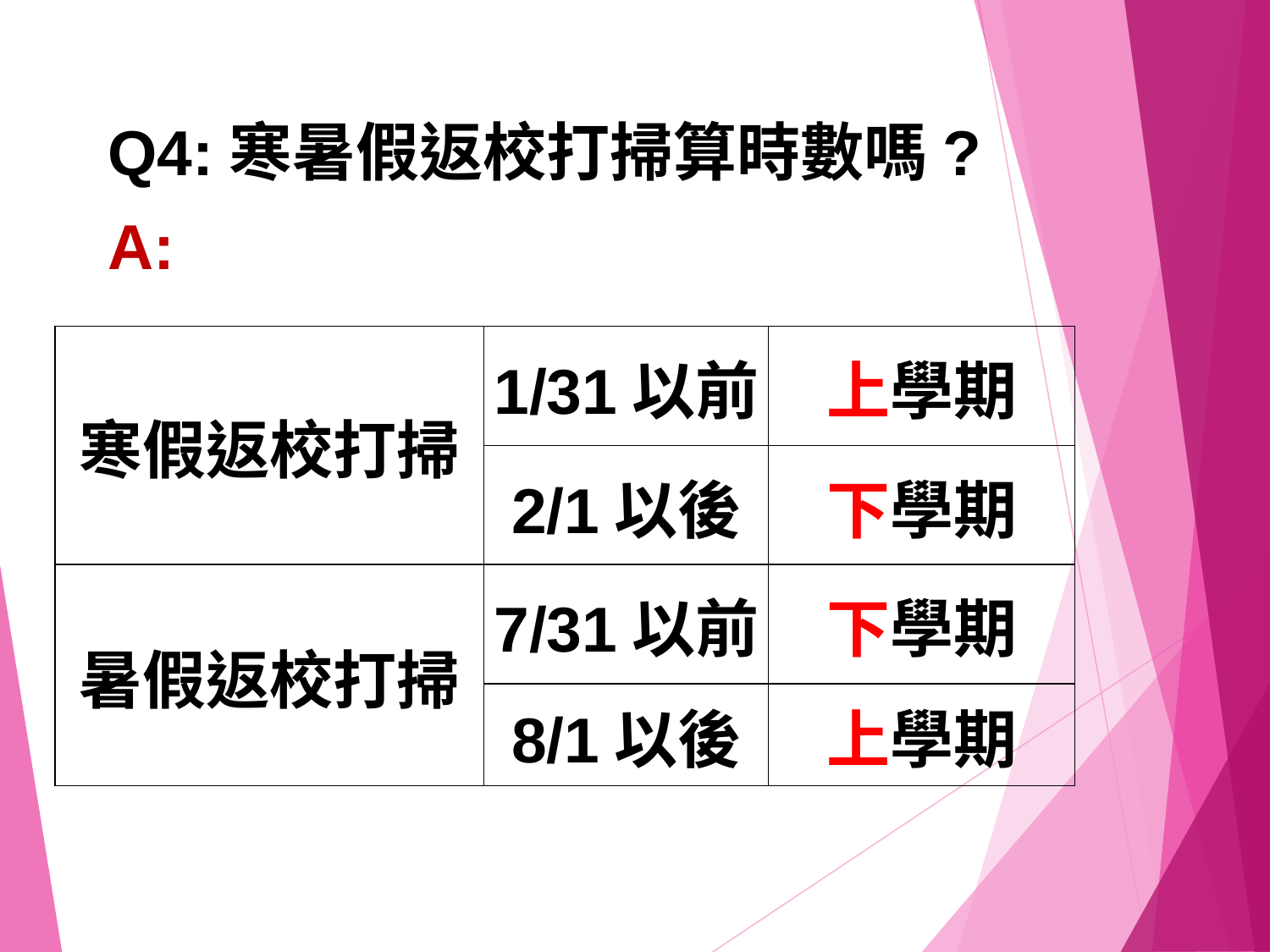

Q4:寒暑假返校打掃算時數嗎?
A:

| 寒假返校打掃 | 1/31以前 | 上學期 |
| --- | --- | --- |
|  | 2/1以後 | 下學期 |
| 暑假返校打掃 | 7/31以前 | 下學期 |
|  | 8/1以後 | 上學期 |